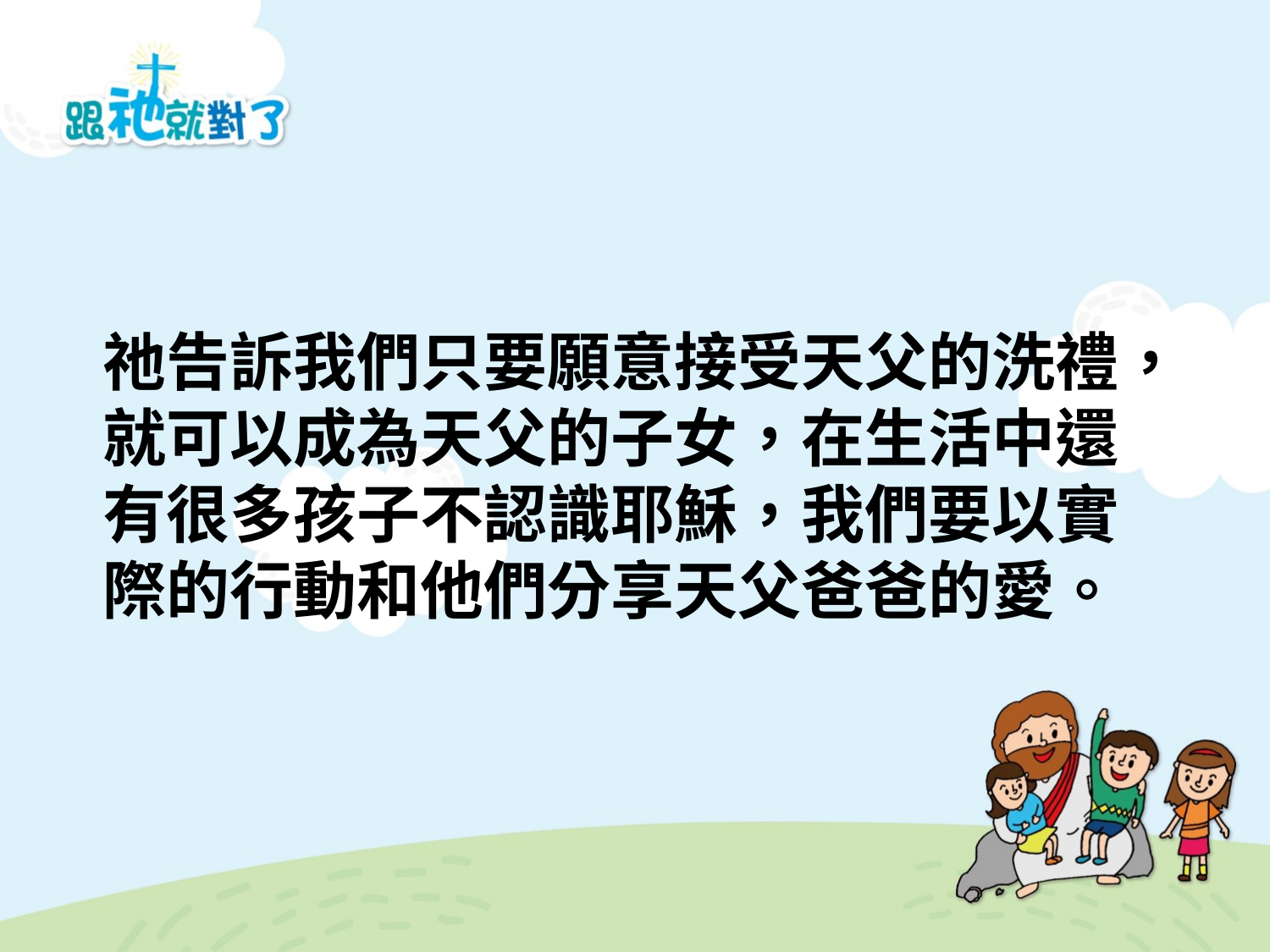

祂告訴我們只要願意接受天父的洗禮，就可以成為天父的子女，在生活中還有很多孩子不認識耶穌，我們要以實際的行動和他們分享天父爸爸的愛。